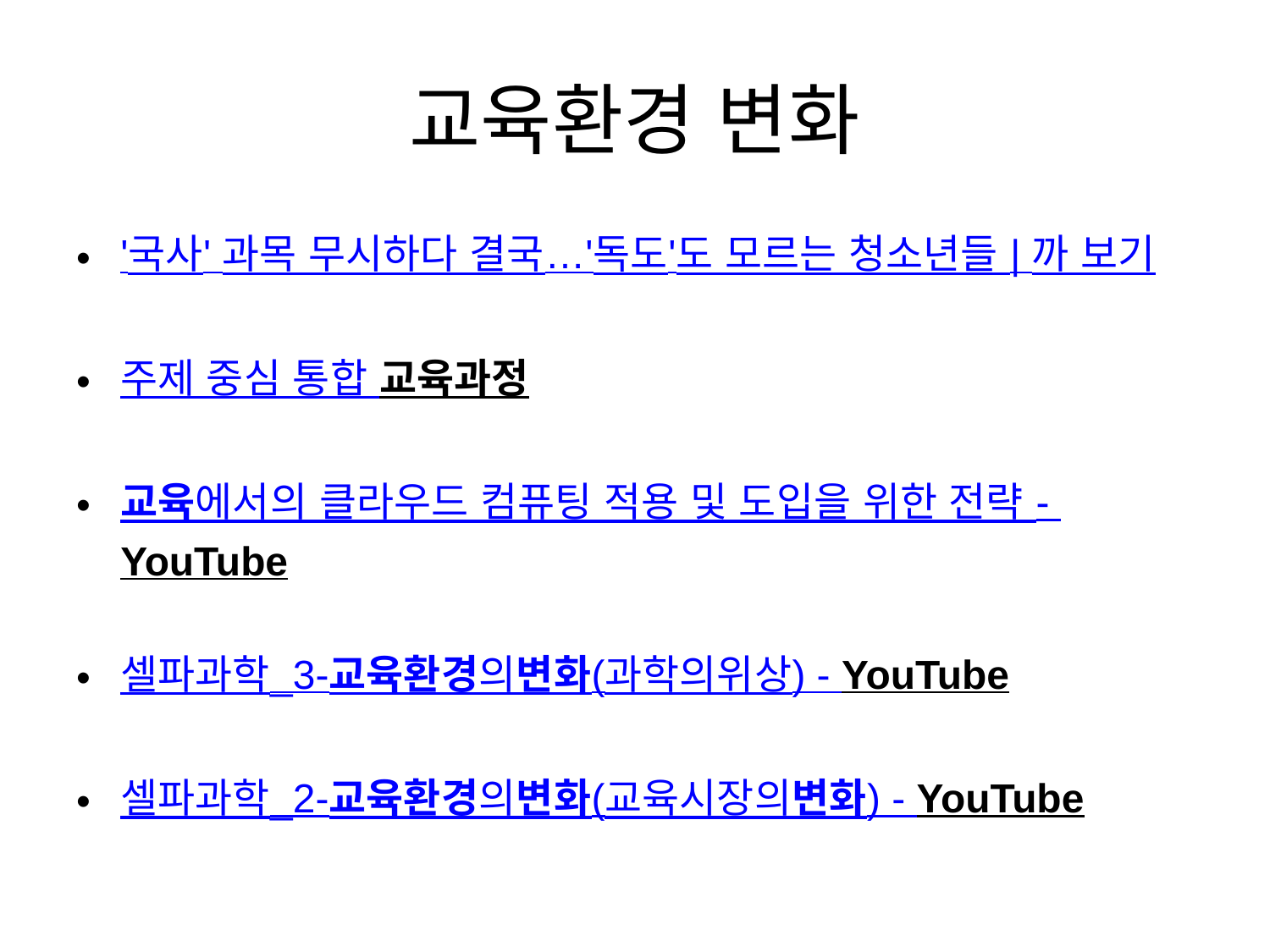

# 교육환경 변화
'국사' 과목 무시하다 결국…'독도'도 모르는 청소년들 | 까 보기

주제 중심 통합 교육과정

교육에서의 클라우드 컴퓨팅 적용 및 도입을 위한 전략 - YouTube

셀파과학_3-교육환경의변화(과학의위상) - YouTube

셀파과학_2-교육환경의변화(교육시장의변화) - YouTube